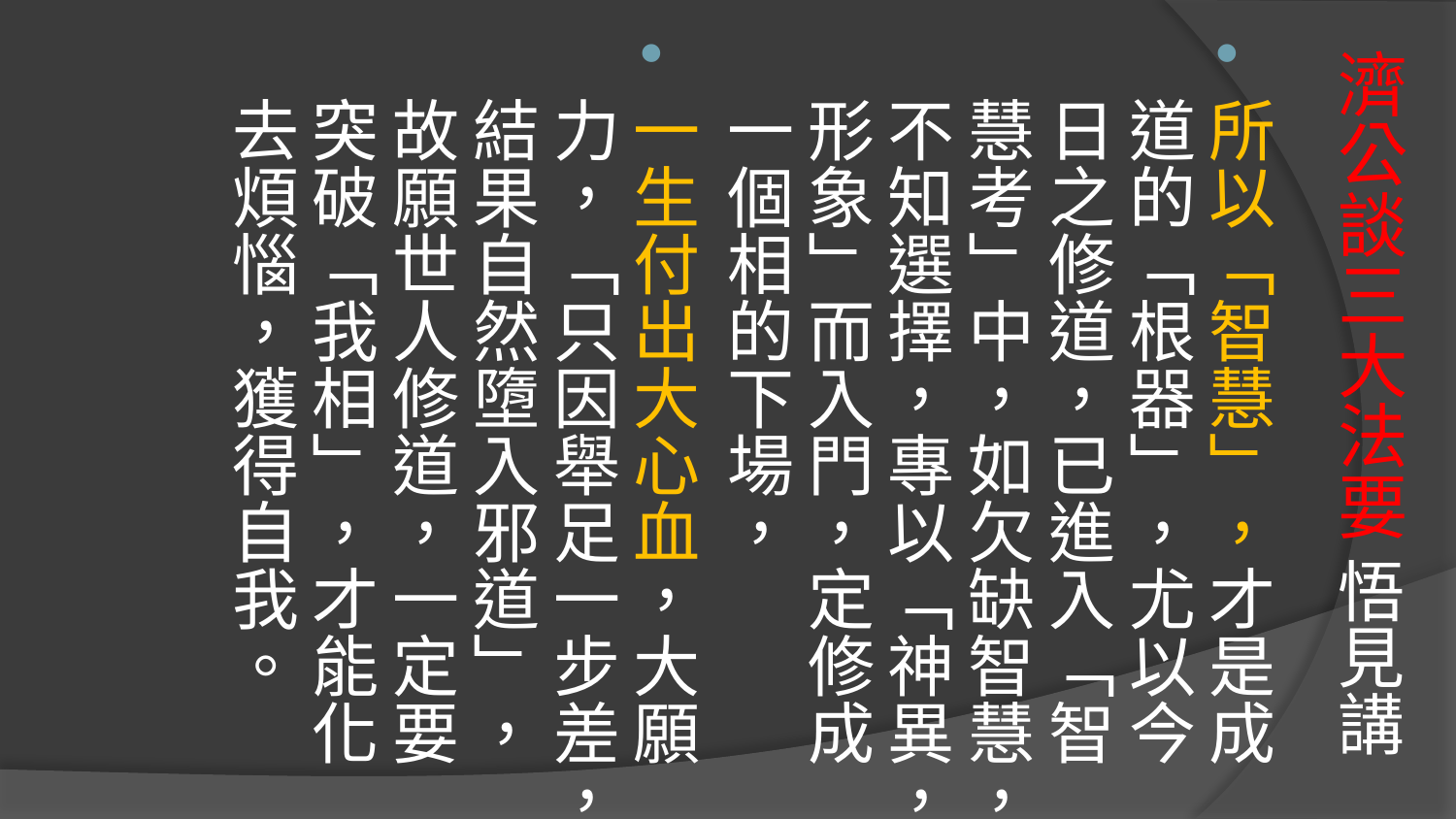

# 濟公談三大法要 悟見講
所以「智慧」，才是成道的「根器」，尤以今日之修道，已進入「智慧考」中，如欠缺智慧，不知選擇，專以「神異，形象」而入門，定修成一個相的下場，
一生付出大心血，大願力，「只因舉足一步差，結果自然墮入邪道」，故願世人修道，一定要突破「我相」，才能化去煩惱，獲得自我。